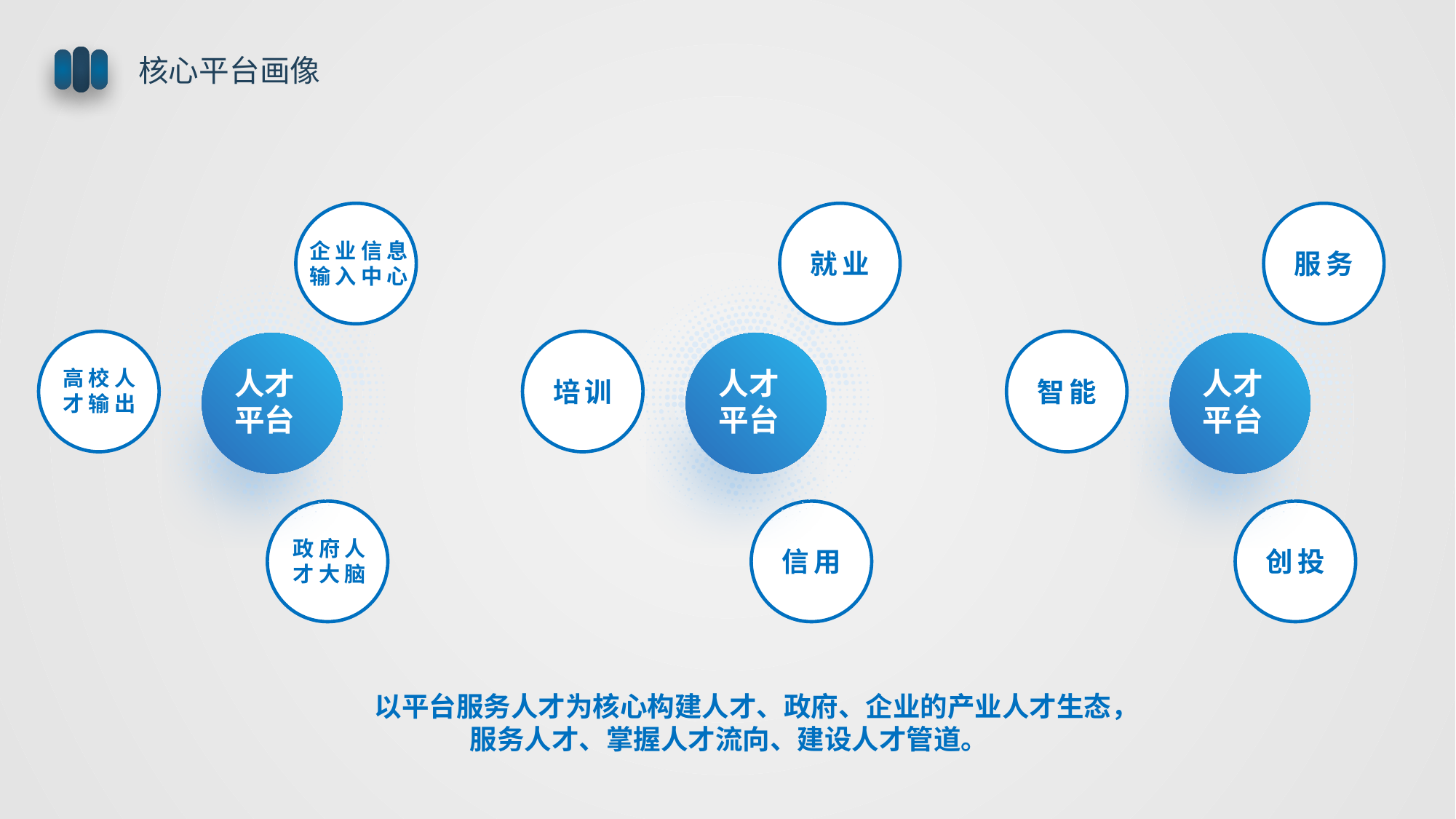

核心平台画像

企业信息
输入中心

人才
平台

高校人
才输出

政府人
才大脑

就业

人才
平台

培训

信用

服务

人才
平台

智能

创投
　　以平台服务人才为核心构建人才、政府、企业的产业人才生态，
服务人才、掌握人才流向、建设人才管道。